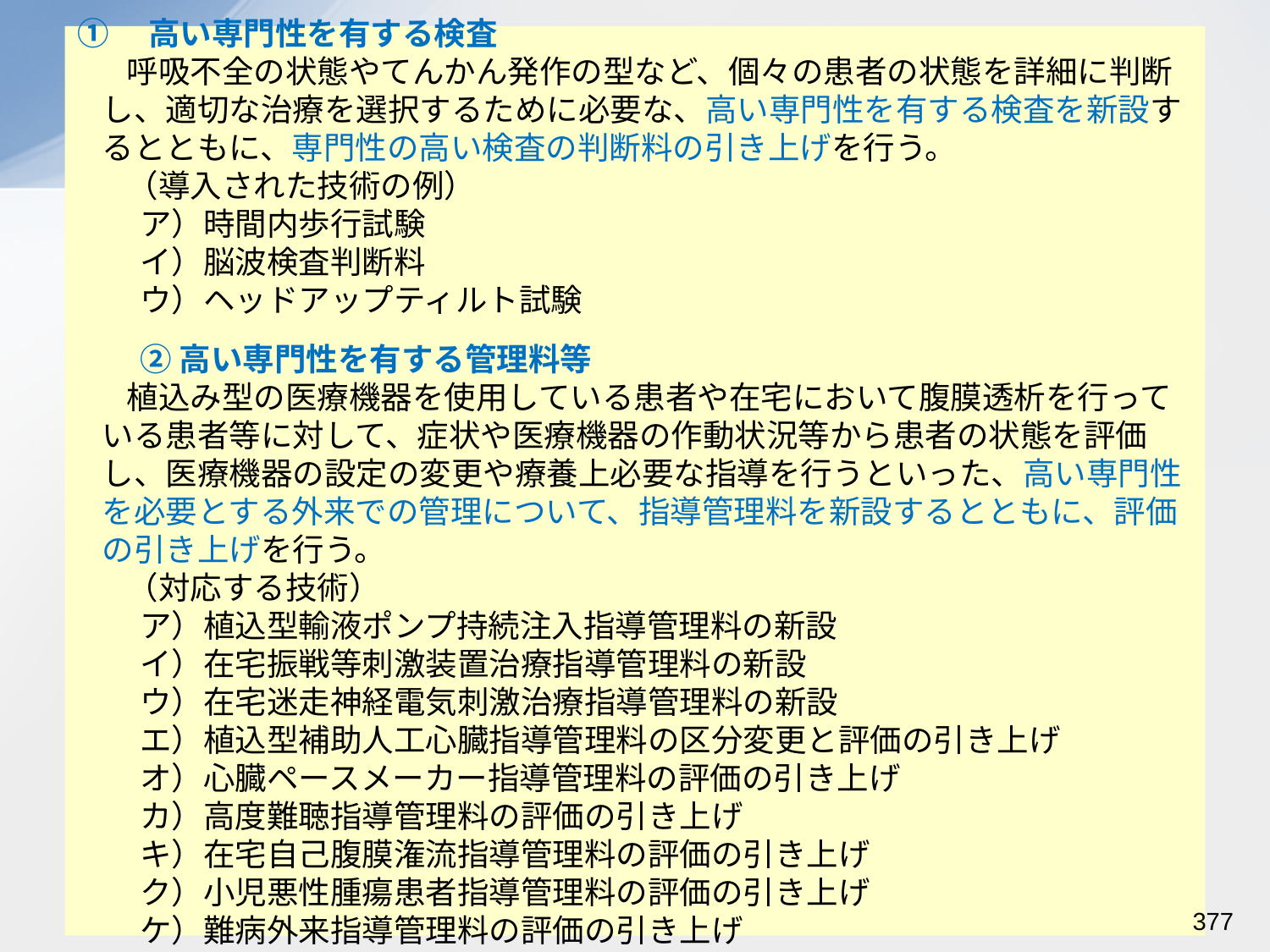

①　高い専門性を有する検査
呼吸不全の状態やてんかん発作の型など、個々の患者の状態を詳細に判断し、適切な治療を選択するために必要な、高い専門性を有する検査を新設するとともに、専門性の高い検査の判断料の引き上げを行う。
（導入された技術の例）
ア）時間内歩行試験
イ）脳波検査判断料
ウ）ヘッドアップティルト試験
②高い専門性を有する管理料等
植込み型の医療機器を使用している患者や在宅において腹膜透析を行っている患者等に対して、症状や医療機器の作動状況等から患者の状態を評価し、医療機器の設定の変更や療養上必要な指導を行うといった、高い専門性を必要とする外来での管理について、指導管理料を新設するとともに、評価の引き上げを行う。
（対応する技術）
ア）植込型輸液ポンプ持続注入指導管理料の新設
イ）在宅振戦等刺激装置治療指導管理料の新設
ウ）在宅迷走神経電気刺激治療指導管理料の新設
エ）植込型補助人工心臓指導管理料の区分変更と評価の引き上げ
オ）心臓ペースメーカー指導管理料の評価の引き上げ
カ）高度難聴指導管理料の評価の引き上げ
キ）在宅自己腹膜潅流指導管理料の評価の引き上げ
ク）小児悪性腫瘍患者指導管理料の評価の引き上げ
ケ）難病外来指導管理料の評価の引き上げ
377